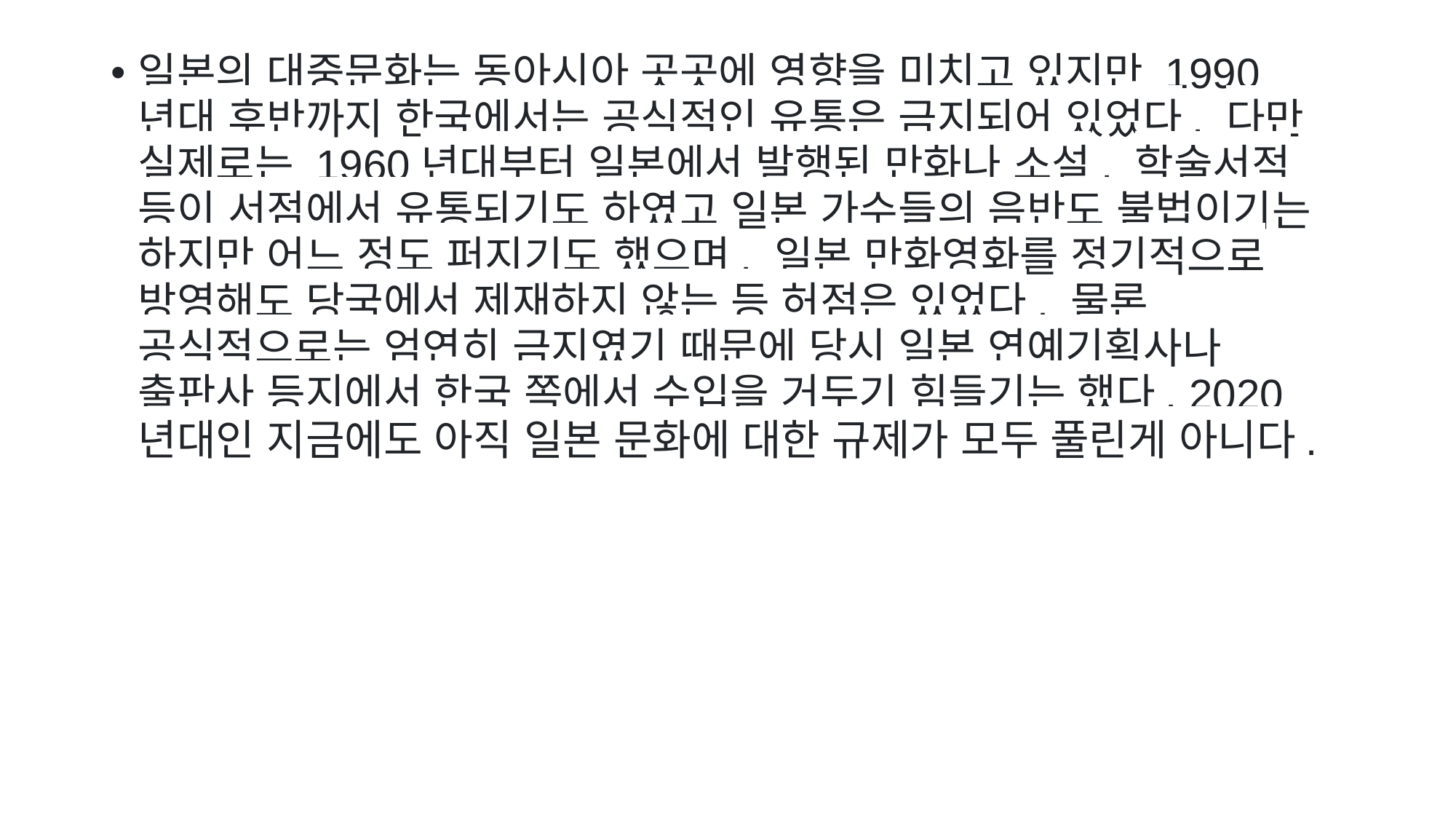

일본의 대중문화는 동아시아 곳곳에 영향을 미치고 있지만 1990년대 후반까지 한국에서는 공식적인 유통은 금지되어 있었다. 다만 실제로는 1960년대부터 일본에서 발행된 만화나 소설, 학술서적 등이 서점에서 유통되기도 하였고 일본 가수들의 음반도 불법이기는 하지만 어느 정도 퍼지기도 했으며, 일본 만화영화를 정기적으로 방영해도 당국에서 제재하지 않는 등 허점은 있었다. 물론 공식적으로는 엄연히 금지였기 때문에 당시 일본 연예기획사나 출판사 등지에서 한국 쪽에서 수입을 거두기 힘들기는 했다. 2020년대인 지금에도 아직 일본 문화에 대한 규제가 모두 풀린게 아니다.